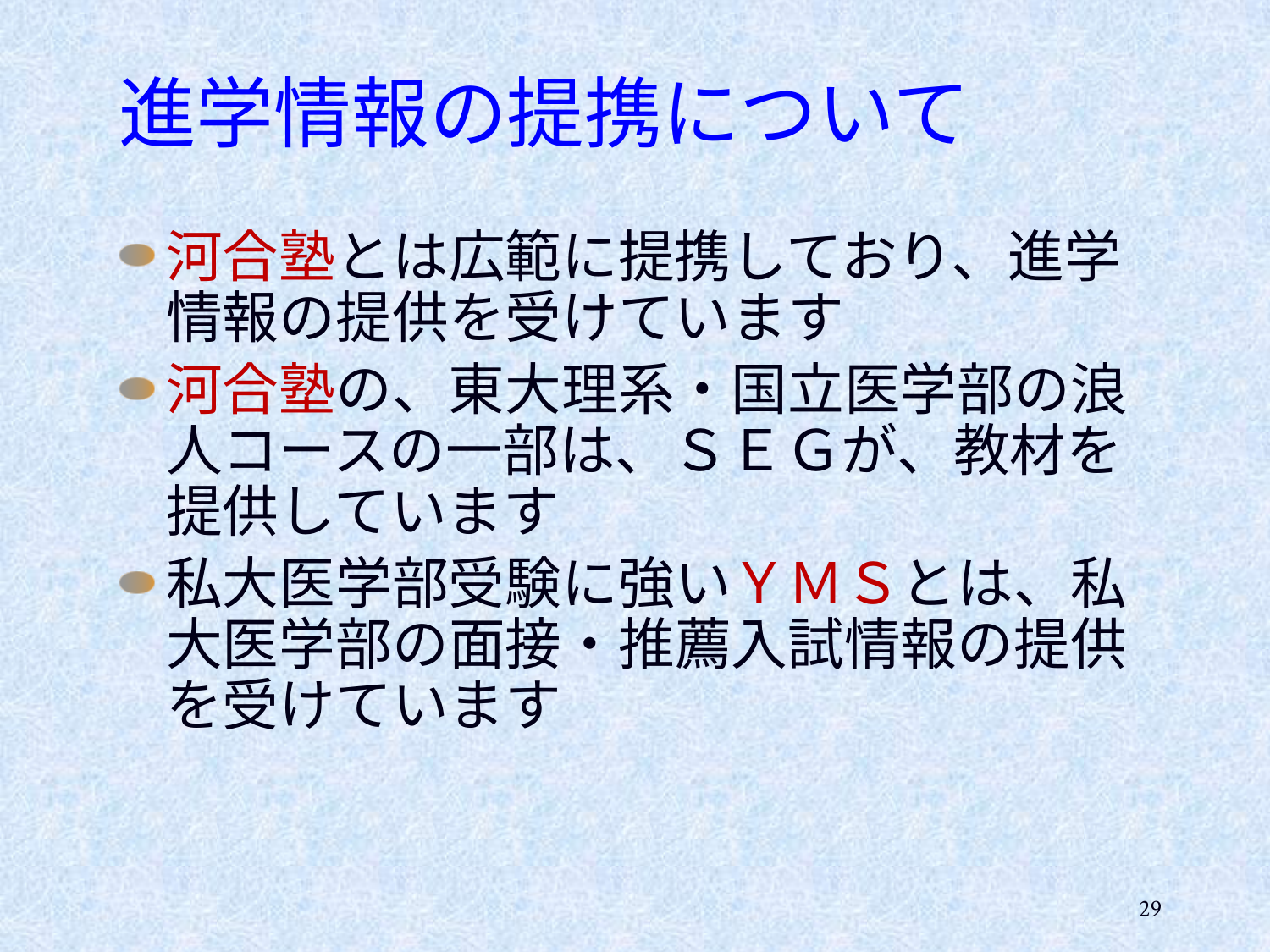

# 進学情報の提携について
河合塾とは広範に提携しており、進学情報の提供を受けています
河合塾の、東大理系・国立医学部の浪人コースの一部は、ＳＥＧが、教材を提供しています
私大医学部受験に強いＹＭＳとは、私大医学部の面接・推薦入試情報の提供を受けています
29